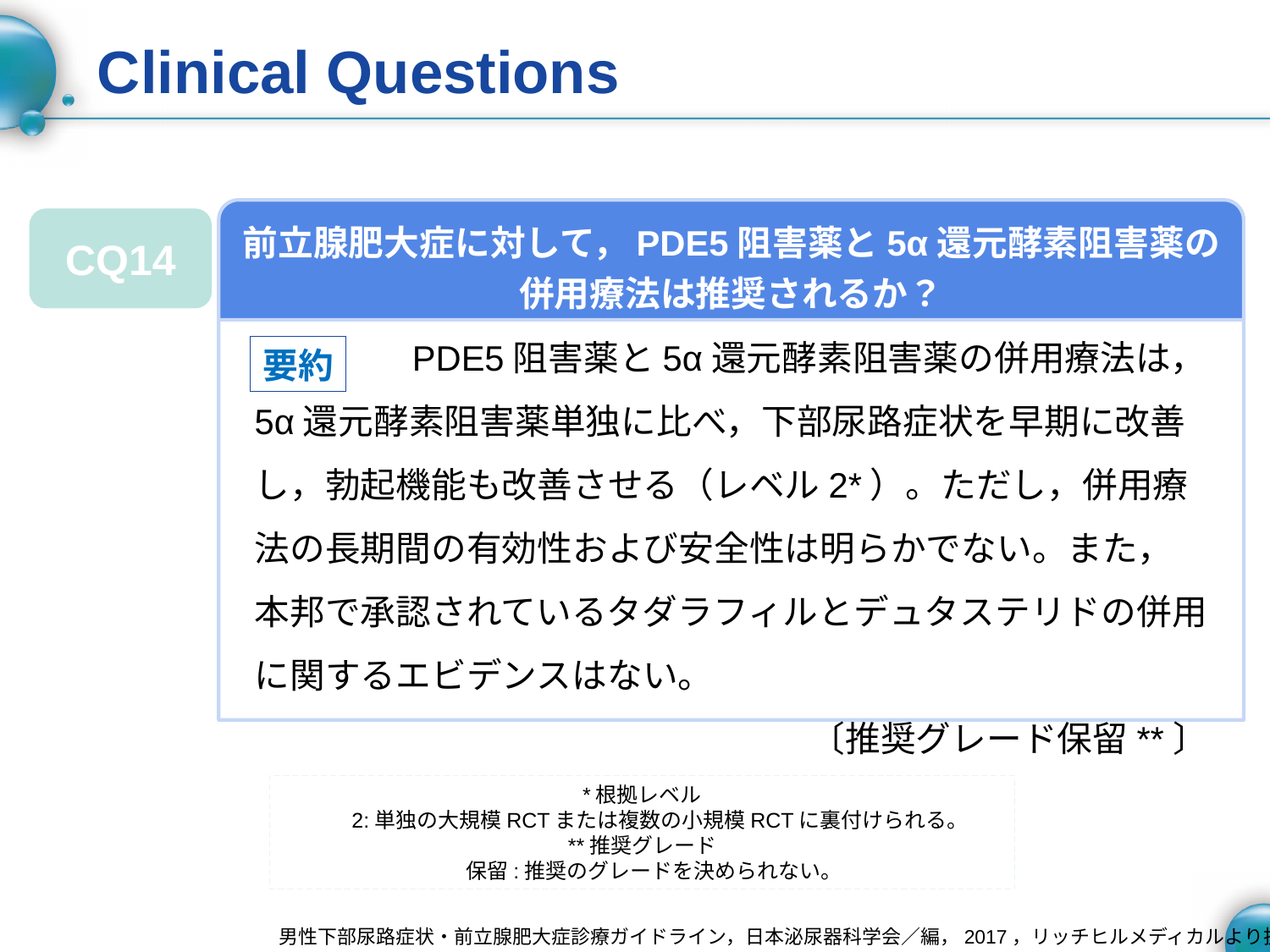

# Clinical Questions
前立腺肥大症に対して，PDE5阻害薬と5α還元酵素阻害薬の
併用療法は推奨されるか？
CQ14

　　　　 PDE5阻害薬と5α還元酵素阻害薬の併用療法は，5α還元酵素阻害薬単独に比べ，下部尿路症状を早期に改善し，勃起機能も改善させる（レベル2*）。ただし，併用療法の長期間の有効性および安全性は明らかでない。また，本邦で承認されているタダラフィルとデュタステリドの併用に関するエビデンスはない。
〔推奨グレード保留**〕
要約
*根拠レベル
　  2:単独の大規模RCTまたは複数の小規模RCTに裏付けられる。
**推奨グレード
    保留:推奨のグレードを決められない。
男性下部尿路症状・前立腺肥大症診療ガイドライン，日本泌尿器科学会／編，2017，リッチヒルメディカルより抜粋